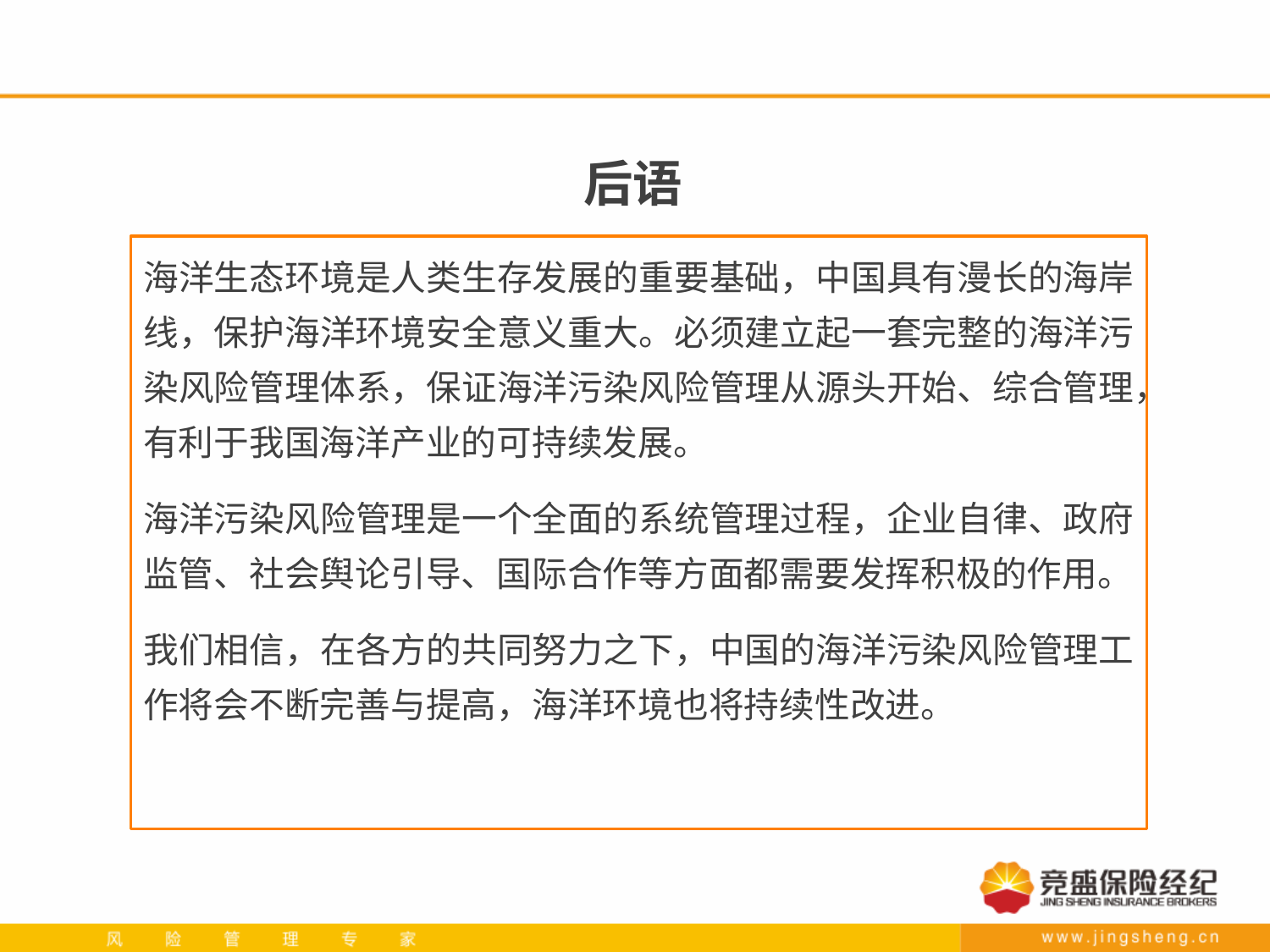

# 后语
海洋生态环境是人类生存发展的重要基础，中国具有漫长的海岸线，保护海洋环境安全意义重大。必须建立起一套完整的海洋污染风险管理体系，保证海洋污染风险管理从源头开始、综合管理，有利于我国海洋产业的可持续发展。
海洋污染风险管理是一个全面的系统管理过程，企业自律、政府监管、社会舆论引导、国际合作等方面都需要发挥积极的作用。
我们相信，在各方的共同努力之下，中国的海洋污染风险管理工作将会不断完善与提高，海洋环境也将持续性改进。